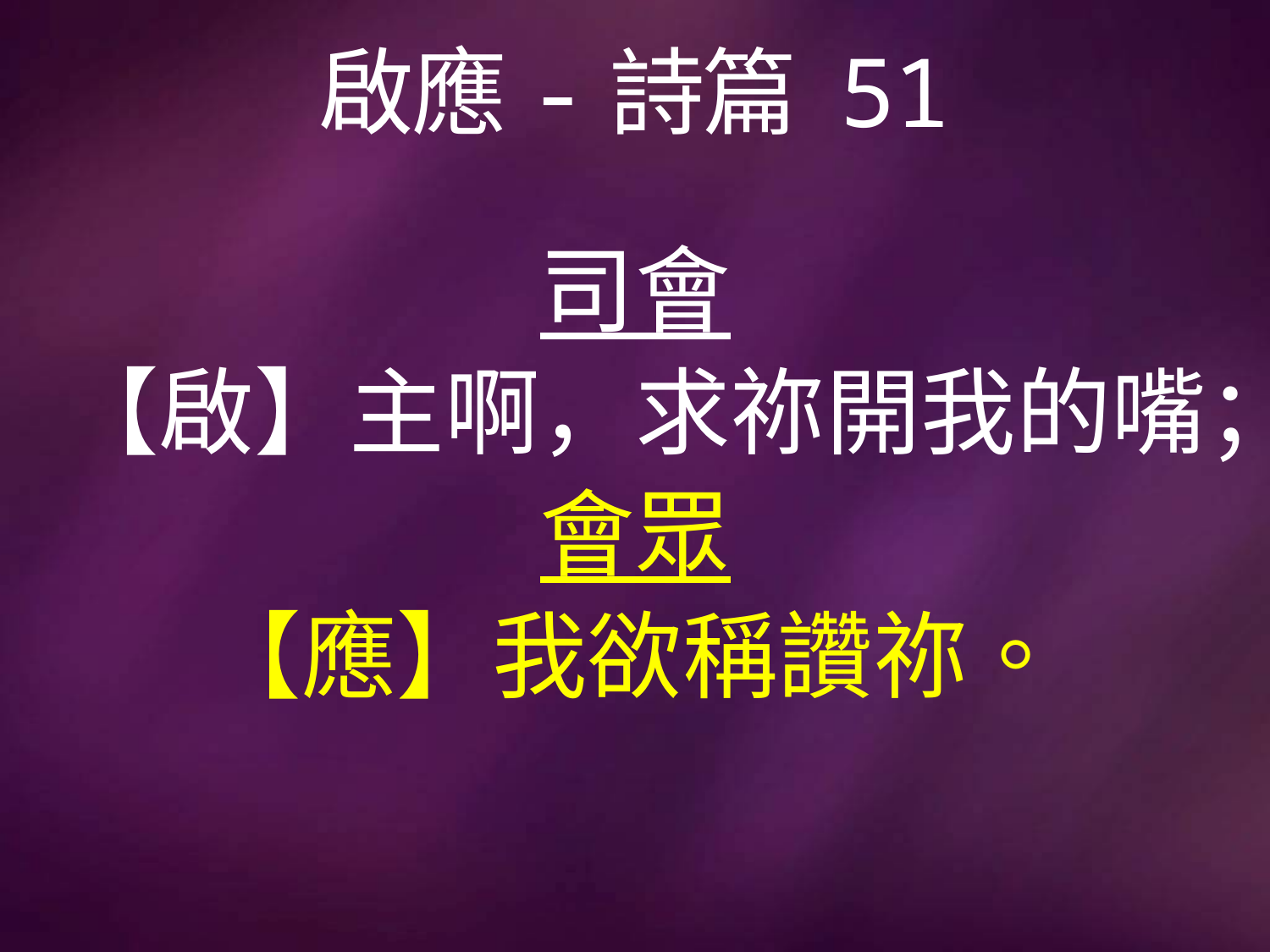

# 啟應-詩篇 51
司會
【啟】主啊，求祢開我的嘴；
會眾
【應】我欲稱讚祢。